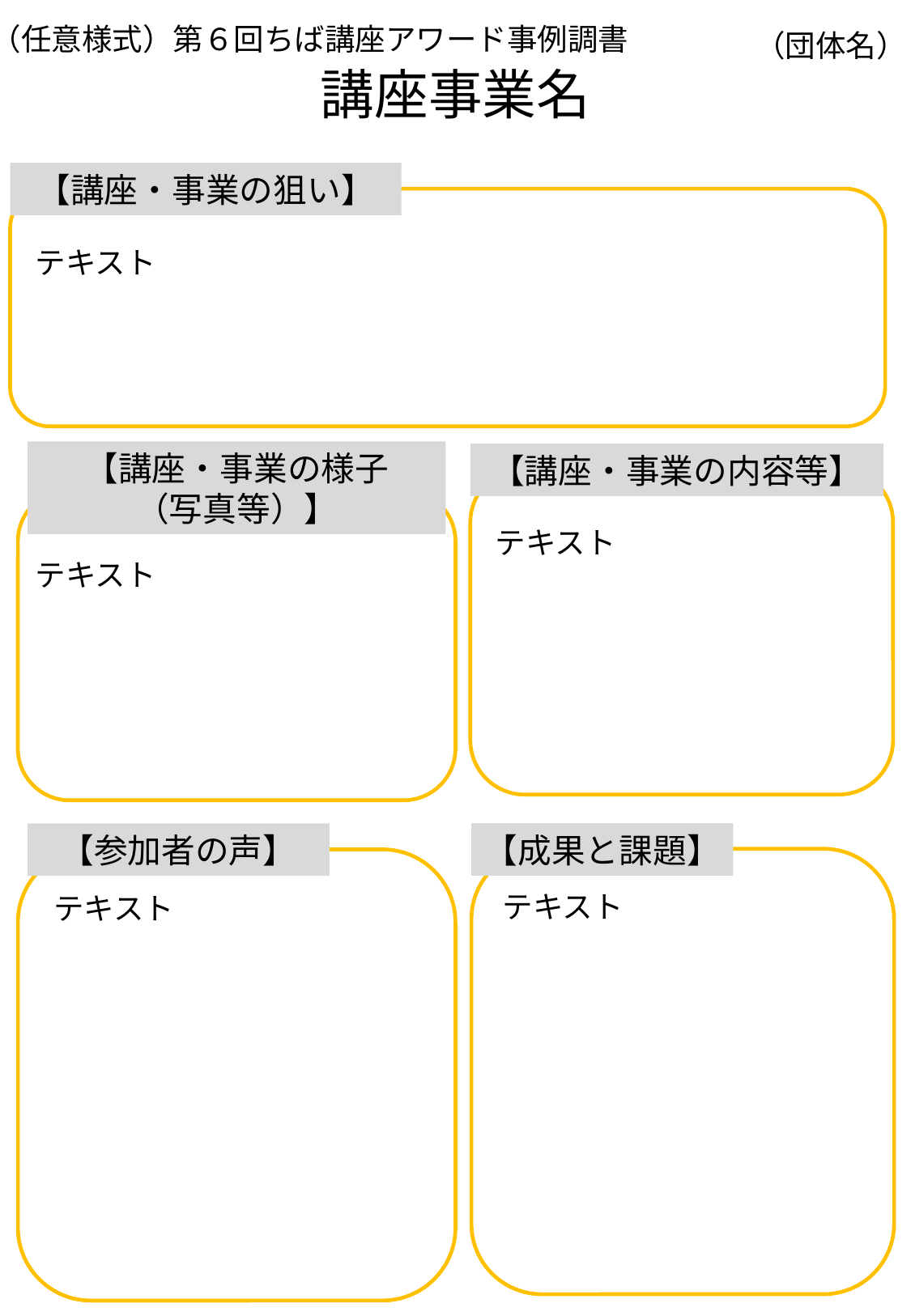

（任意様式）第６回ちば講座アワード事例調書
（団体名）
講座事業名
【講座・事業の狙い】

テキスト
【講座・事業の様子
（写真等）】

テキスト
【講座・事業の内容等】

テキスト
【参加者の声】

テキスト
【成果と課題】

テキスト